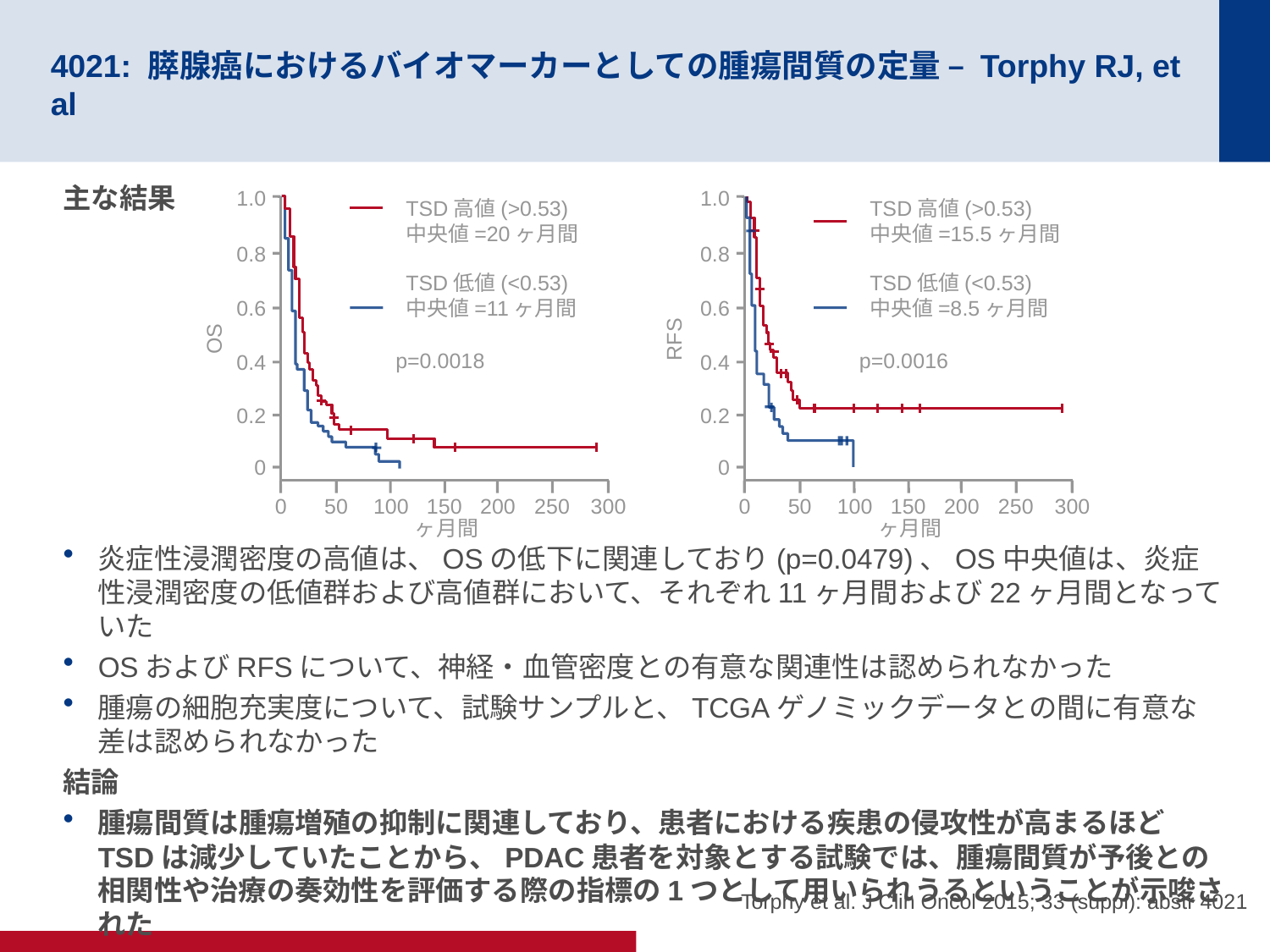

# 4021: 膵腺癌におけるバイオマーカーとしての腫瘍間質の定量 – Torphy RJ, et al
主な結果

炎症性浸潤密度の高値は、OSの低下に関連しており(p=0.0479)、OS中央値は、炎症性浸潤密度の低値群および高値群において、それぞれ11ヶ月間および22ヶ月間となっていた
OSおよびRFSについて、神経・血管密度との有意な関連性は認められなかった
腫瘍の細胞充実度について、試験サンプルと、TCGAゲノミックデータとの間に有意な差は認められなかった
結論
腫瘍間質は腫瘍増殖の抑制に関連しており、患者における疾患の侵攻性が高まるほどTSDは減少していたことから、PDAC患者を対象とする試験では、腫瘍間質が予後との相関性や治療の奏効性を評価する際の指標の1つとして用いられうるということが示唆された
1.0
TSD高値(>0.53)
中央値=20ヶ月間

0.8

TSD低値(<0.53)
中央値=11ヶ月間
0.6

OS
p=0.0018
0.4

0.2

0

0
50
100
150
200
250
300
ヶ月間

1.0
TSD高値(>0.53)
中央値=15.5ヶ月間

0.8

TSD低値(<0.53)
中央値=8.5ヶ月間
0.6

RFS
p=0.0016
0.4

0.2

0

0
50
100
150
200
250
300
ヶ月間

Torphy et al. J Clin Oncol 2015; 33 (suppl): abstr 4021